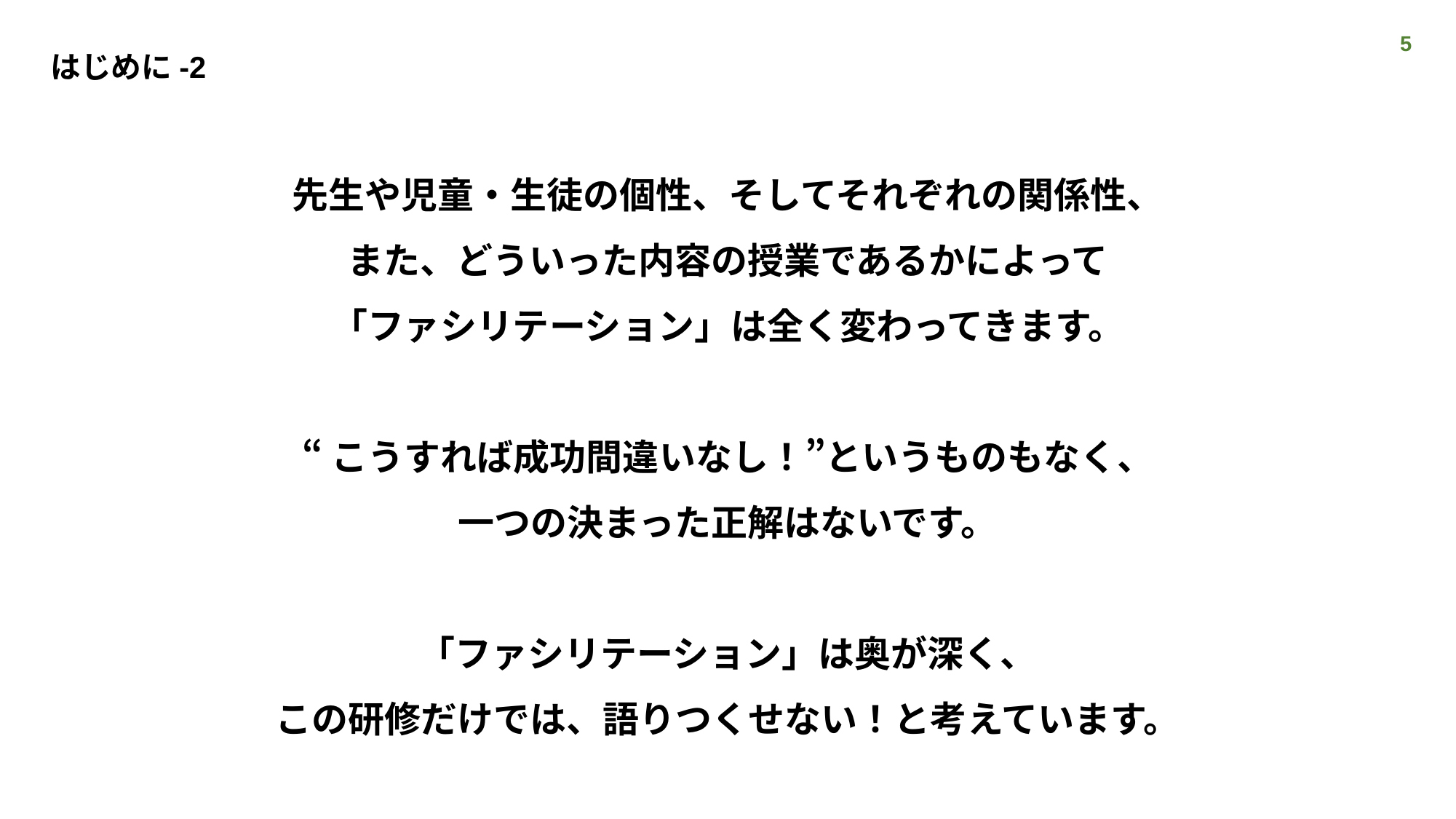

5
はじめに-2
先生や児童・生徒の個性、そしてそれぞれの関係性、
また、どういった内容の授業であるかによって
「ファシリテーション」は全く変わってきます。

“こうすれば成功間違いなし！”というものもなく、
一つの決まった正解はないです。

「ファシリテーション」は奥が深く、
この研修だけでは、語りつくせない！と考えています。